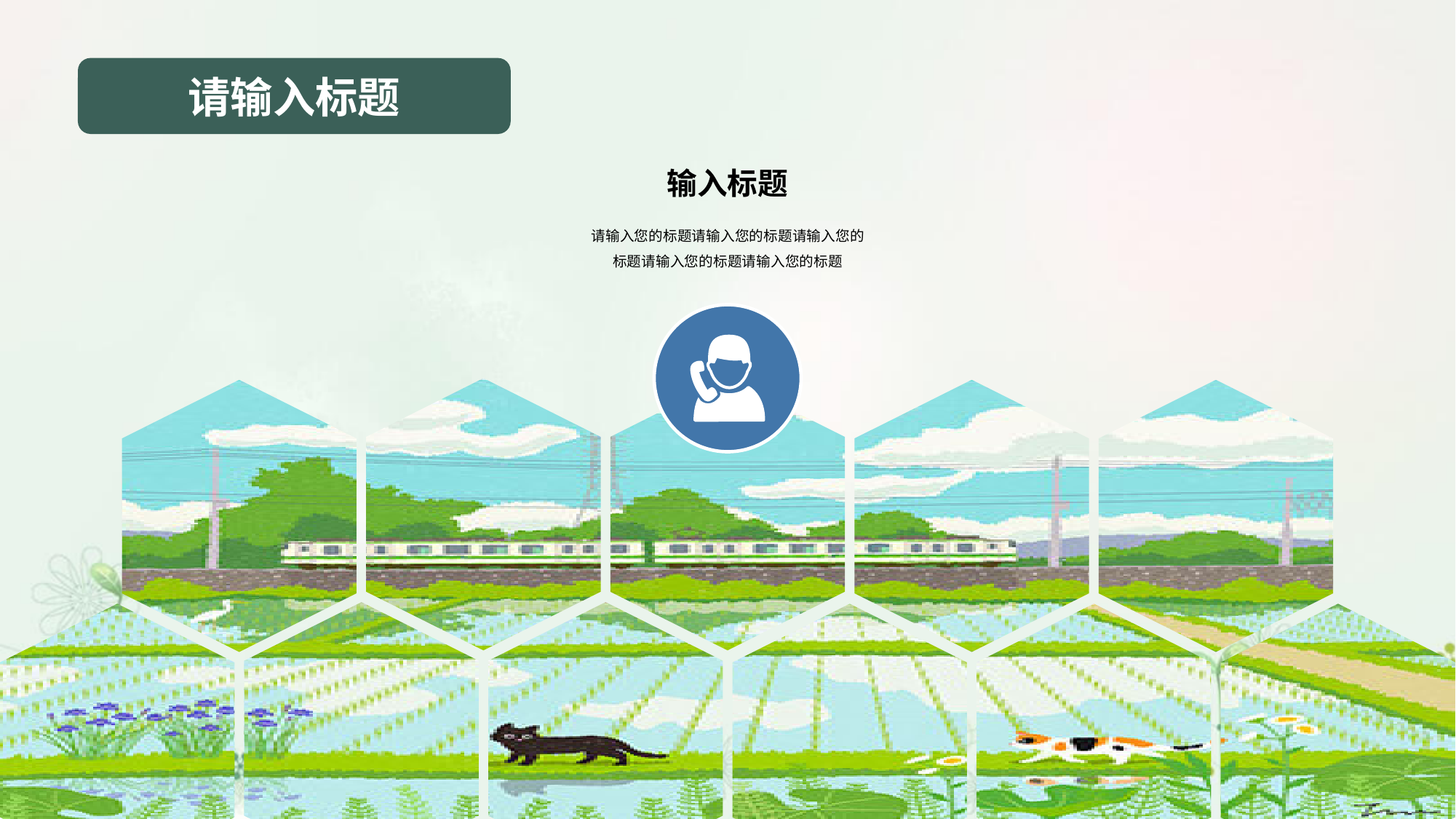

输入标题
请输入您的标题请输入您的标题请输入您的标题请输入您的标题请输入您的标题